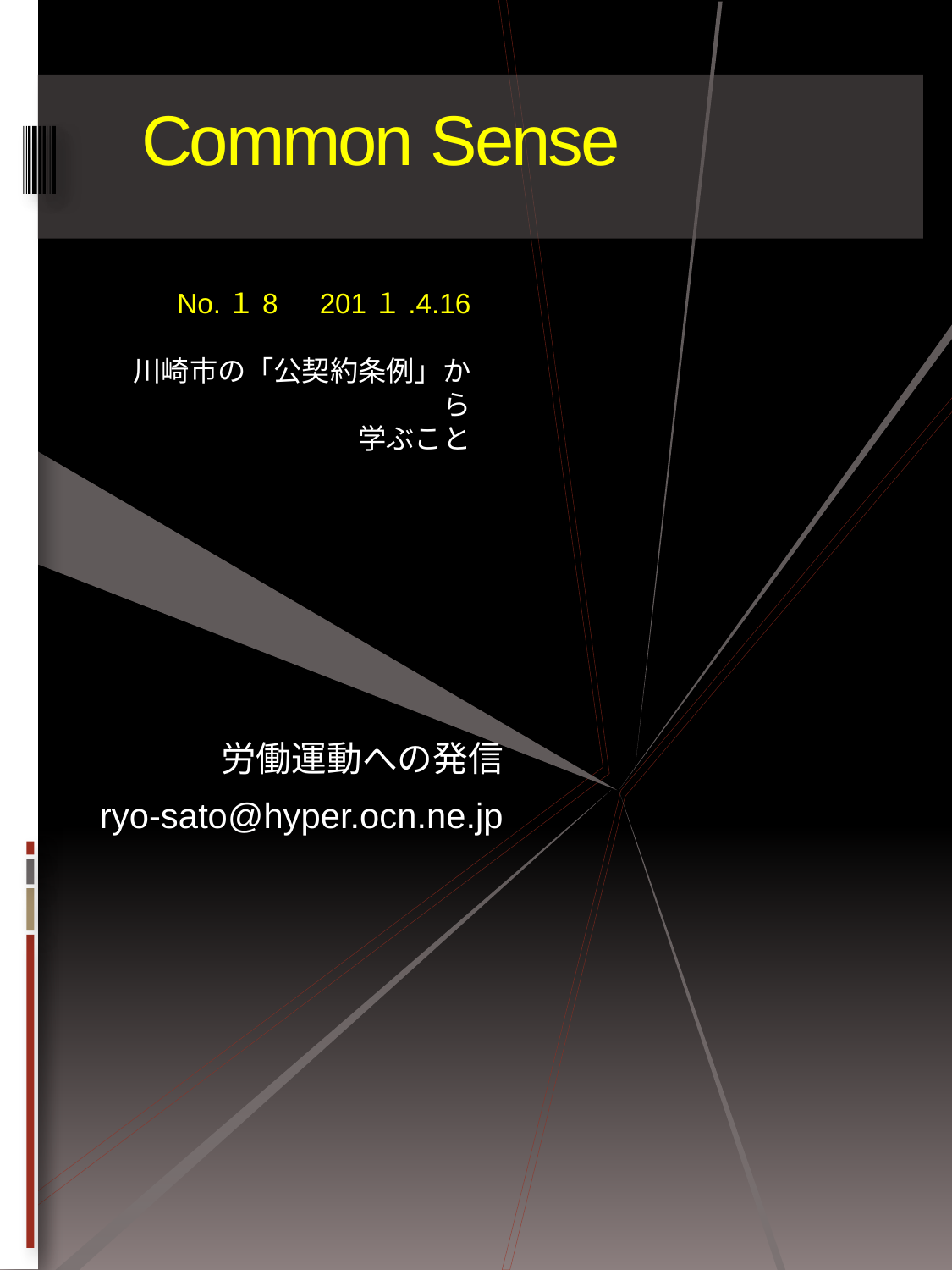

# Common Sense
No.１8　201１.4.16

川崎市の「公契約条例」から
学ぶこと

労働運動への発信
ryo-sato@hyper.ocn.ne.jp